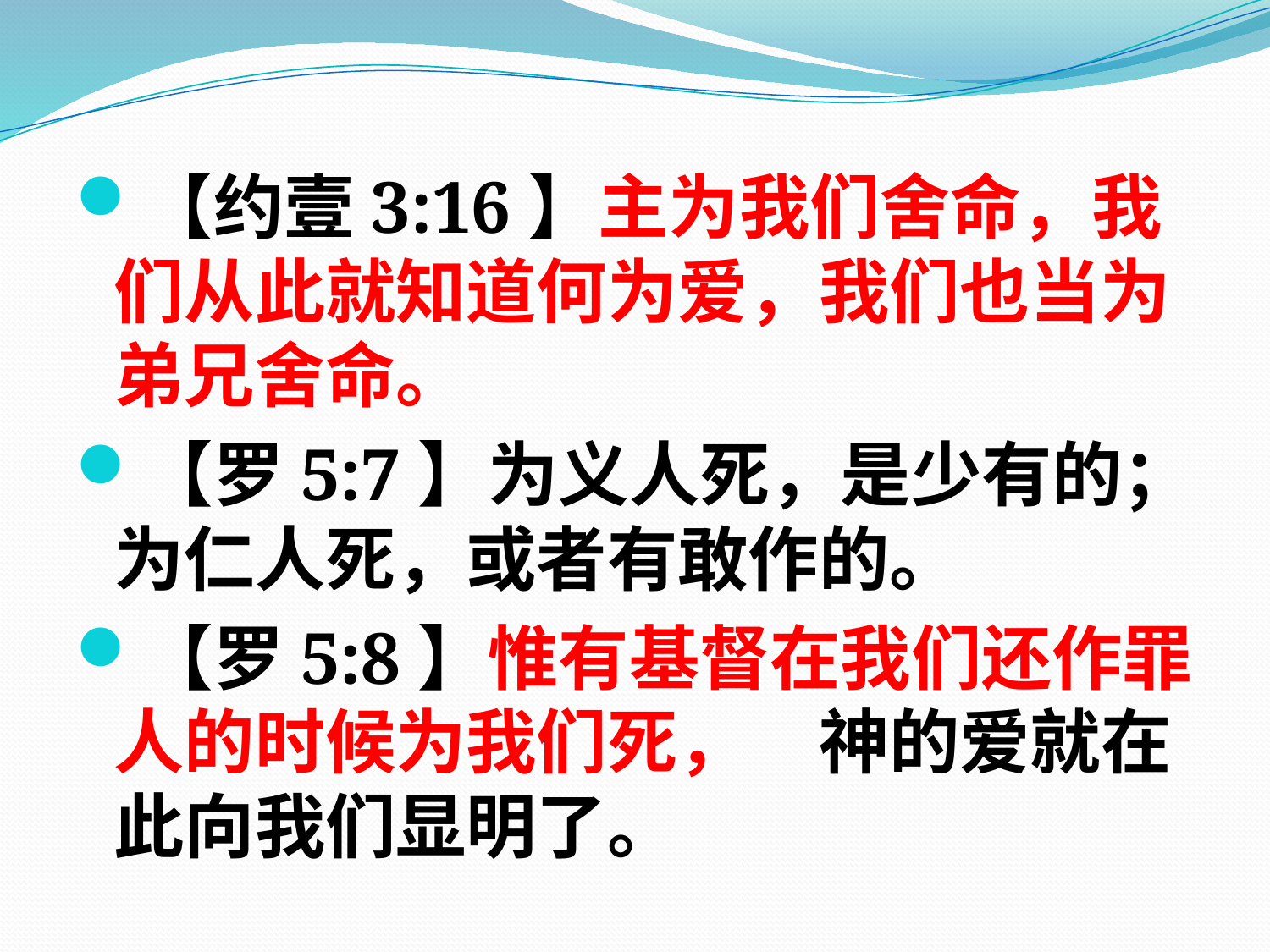

【约壹3:16】主为我们舍命，我们从此就知道何为爱，我们也当为弟兄舍命。
【罗5:7】为义人死，是少有的；为仁人死，或者有敢作的。
【罗5:8】惟有基督在我们还作罪人的时候为我们死，　神的爱就在此向我们显明了。